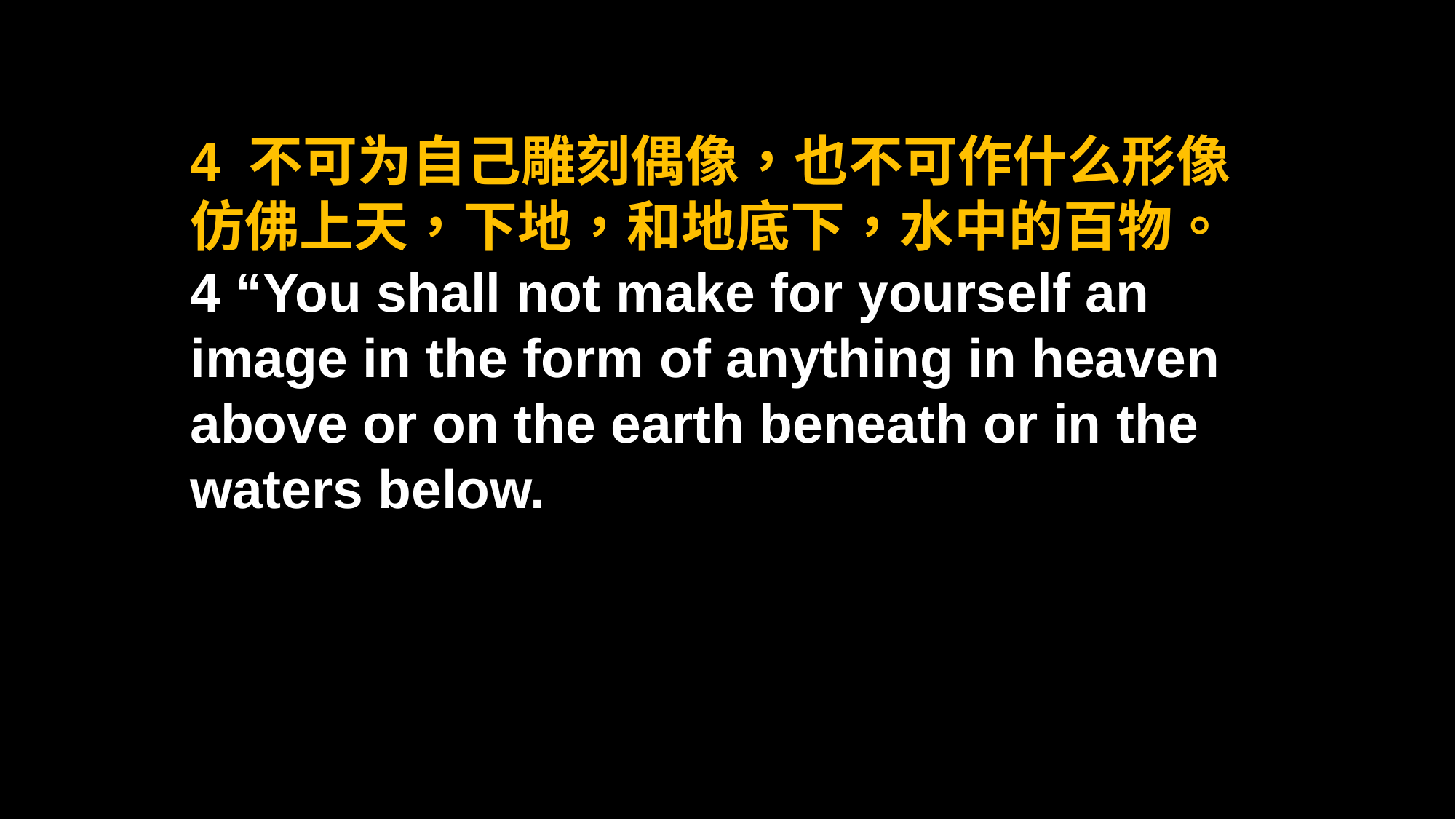

4 不可为自己雕刻偶像，也不可作什么形像仿佛上天，下地，和地底下，水中的百物。
4 “You shall not make for yourself an image in the form of anything in heaven above or on the earth beneath or in the waters below.